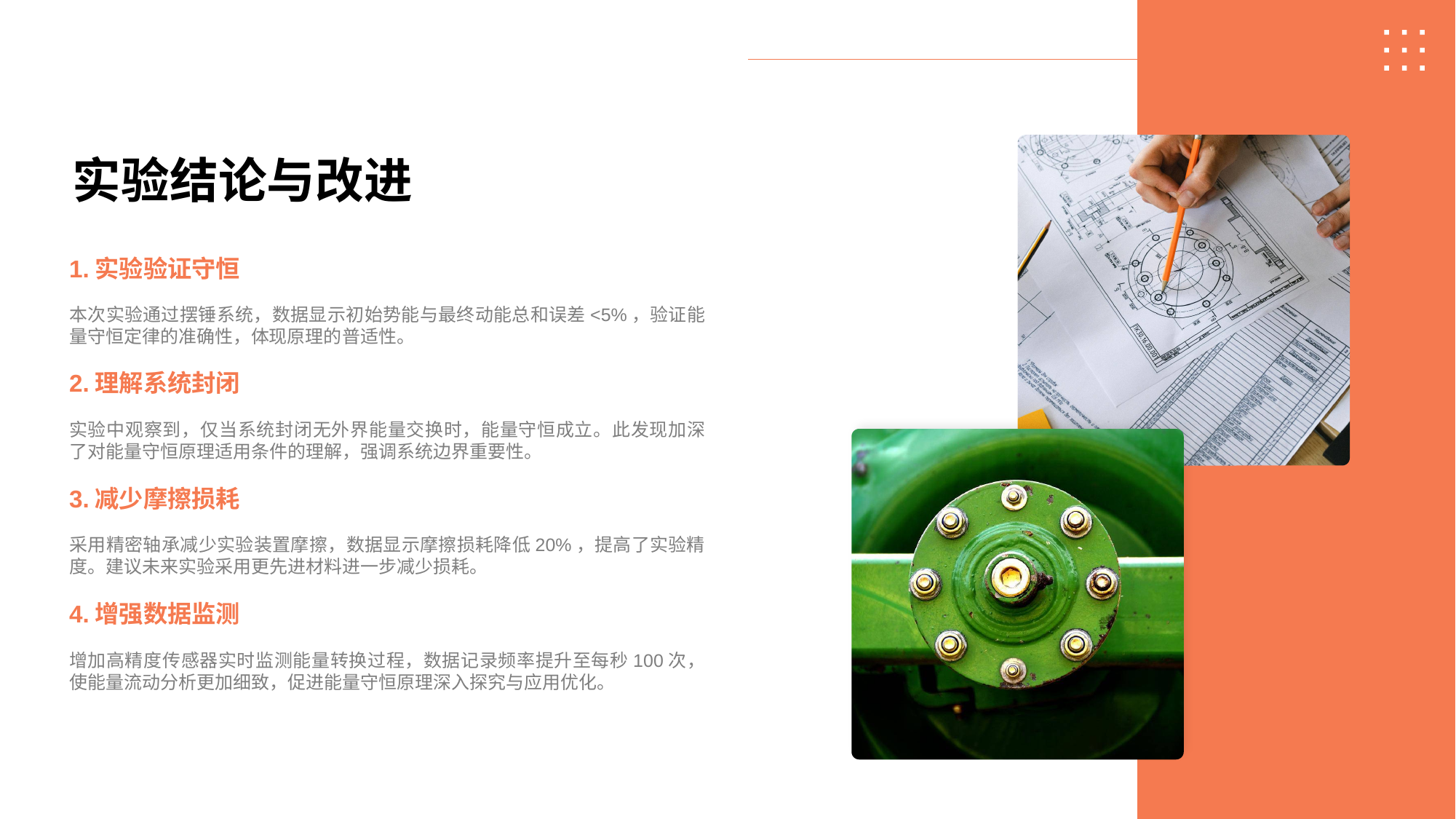

实验结论与改进

1.实验验证守恒
本次实验通过摆锤系统，数据显示初始势能与最终动能总和误差<5%，验证能量守恒定律的准确性，体现原理的普适性。
2.理解系统封闭
实验中观察到，仅当系统封闭无外界能量交换时，能量守恒成立。此发现加深了对能量守恒原理适用条件的理解，强调系统边界重要性。
3.减少摩擦损耗
采用精密轴承减少实验装置摩擦，数据显示摩擦损耗降低20%，提高了实验精度。建议未来实验采用更先进材料进一步减少损耗。
4.增强数据监测
增加高精度传感器实时监测能量转换过程，数据记录频率提升至每秒100次，使能量流动分析更加细致，促进能量守恒原理深入探究与应用优化。